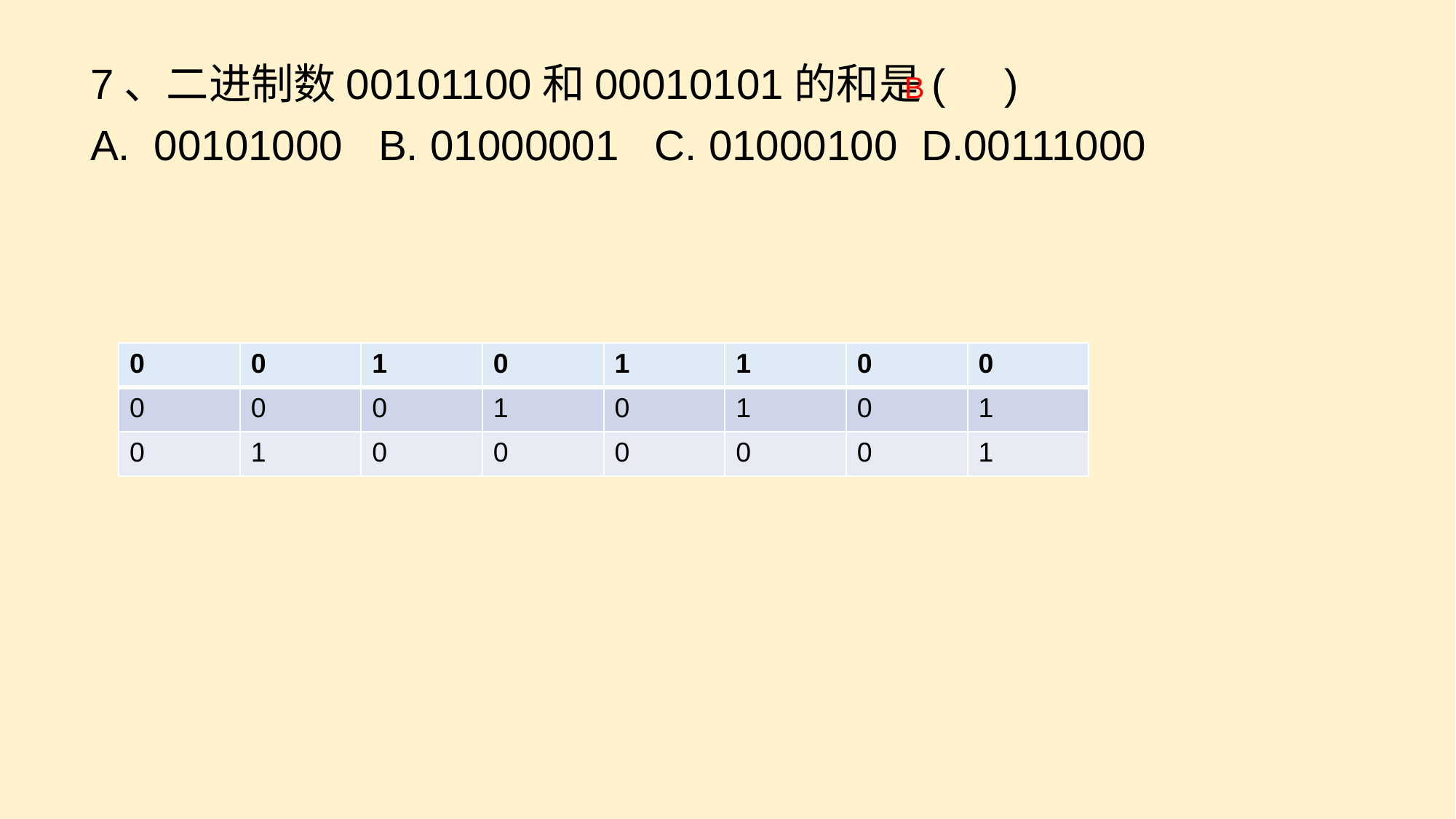

7、二进制数00101100和00010101的和是(     )
A.  00101000   B. 01000001   C. 01000100  D.00111000
B
| 0 | 0 | 1 | 0 | 1 | 1 | 0 | 0 |
| --- | --- | --- | --- | --- | --- | --- | --- |
| 0 | 0 | 0 | 1 | 0 | 1 | 0 | 1 |
| 0 | 1 | 0 | 0 | 0 | 0 | 0 | 1 |